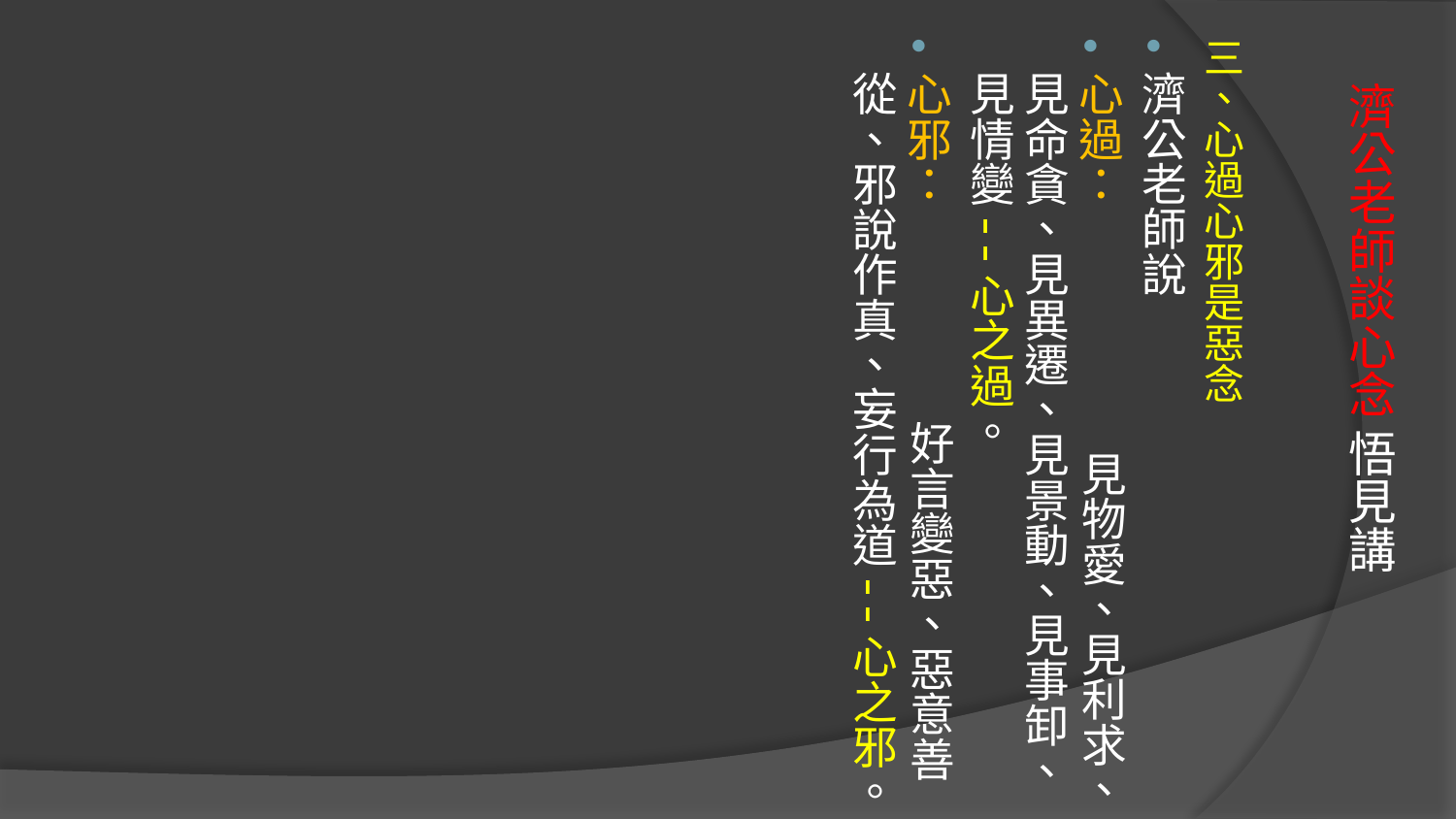

三、心過心邪是惡念
濟公老師說
心過：                        見物愛、見利求、見命貪、見異遷、見景動、見事卸、見情變--心之過。
心邪：                     好言變惡、惡意善從、邪說作真、妄行為道--心之邪。

# 濟公老師談心念 悟見講